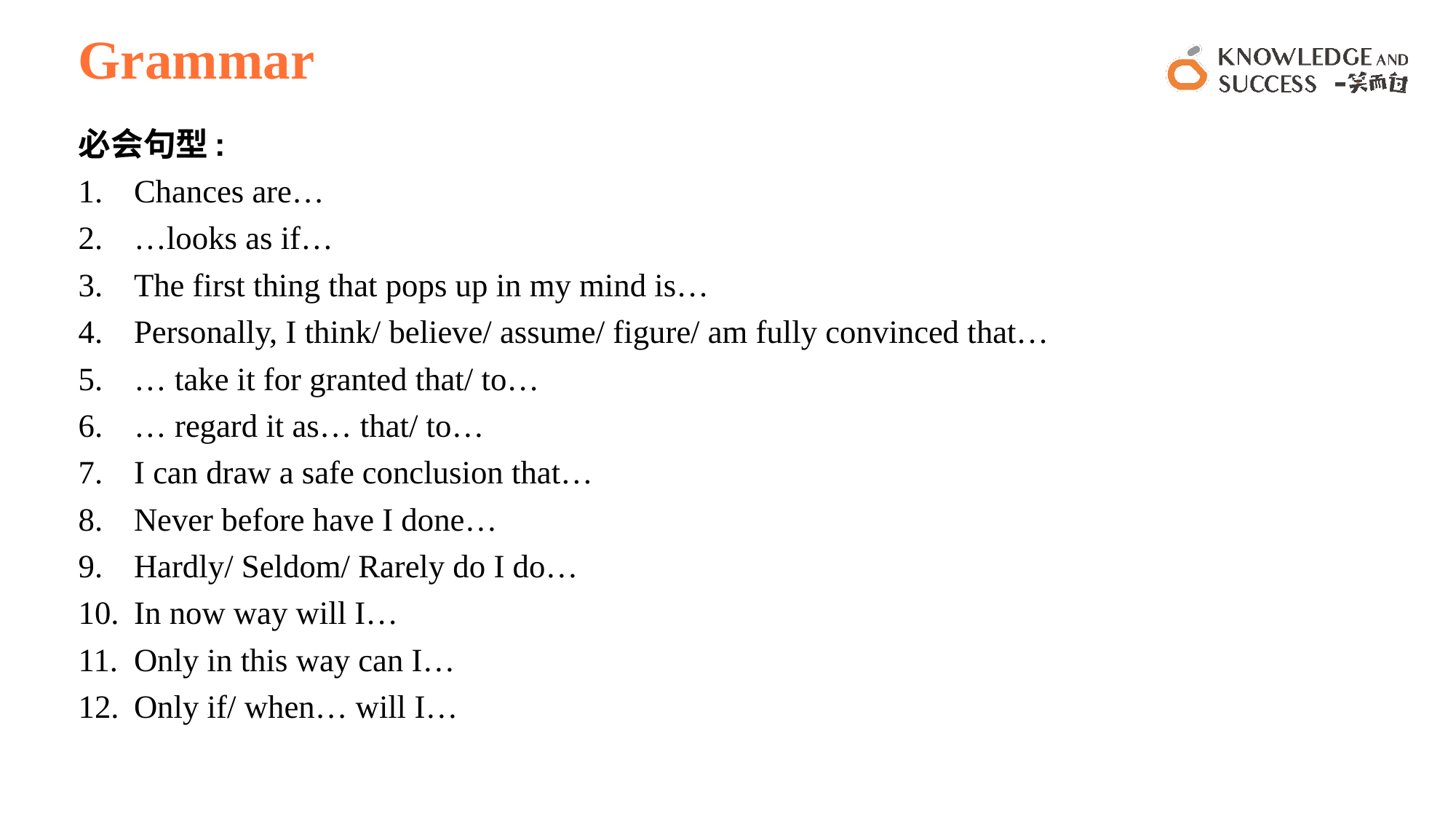

# Grammar
必会句型:
Chances are…
…looks as if…
The first thing that pops up in my mind is…
Personally, I think/ believe/ assume/ figure/ am fully convinced that…
… take it for granted that/ to…
… regard it as… that/ to…
I can draw a safe conclusion that…
Never before have I done…
Hardly/ Seldom/ Rarely do I do…
In now way will I…
Only in this way can I…
Only if/ when… will I…